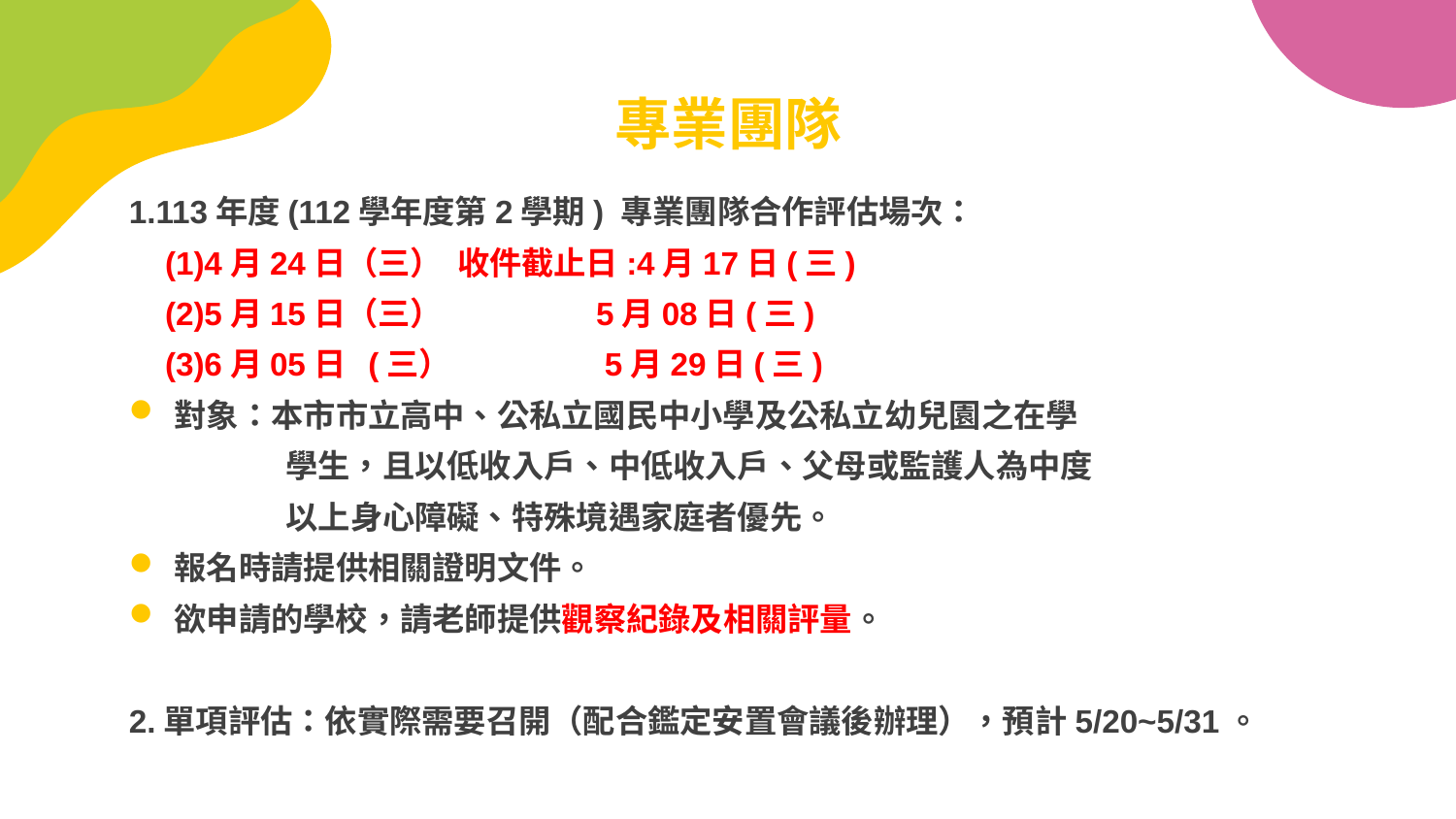

# 專業團隊
1.113年度(112學年度第2學期) 專業團隊合作評估場次：
    (1)4月24日（三）  收件截止日:4月17日(三)
    (2)5月15日（三）                    5月08日(三)
    (3)6月05日  (三）                    5月29日(三)
對象：本市市立高中、公私立國民中小學及公私立幼兒園之在學
學生，且以低收入戶、中低收入戶、父母或監護人為中度
以上身心障礙、特殊境遇家庭者優先。
報名時請提供相關證明文件。
欲申請的學校，請老師提供觀察紀錄及相關評量。

2.單項評估：依實際需要召開（配合鑑定安置會議後辦理），預計5/20~5/31。